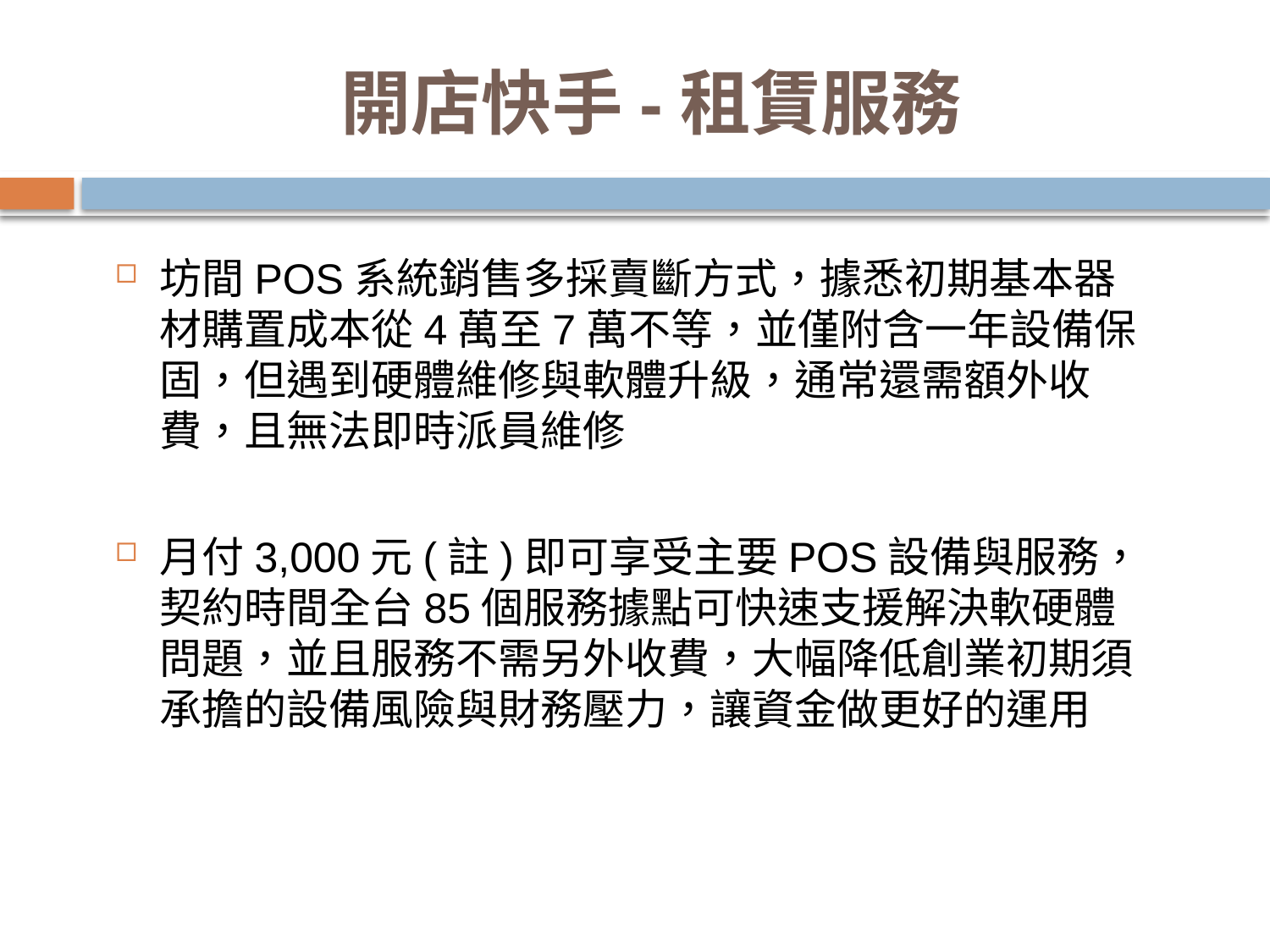

# 開店快手-租賃服務
坊間POS系統銷售多採賣斷方式，據悉初期基本器材購置成本從4萬至7萬不等，並僅附含一年設備保固，但遇到硬體維修與軟體升級，通常還需額外收費，且無法即時派員維修

月付3,000元(註)即可享受主要POS設備與服務，契約時間全台85個服務據點可快速支援解決軟硬體問題，並且服務不需另外收費，大幅降低創業初期須承擔的設備風險與財務壓力，讓資金做更好的運用